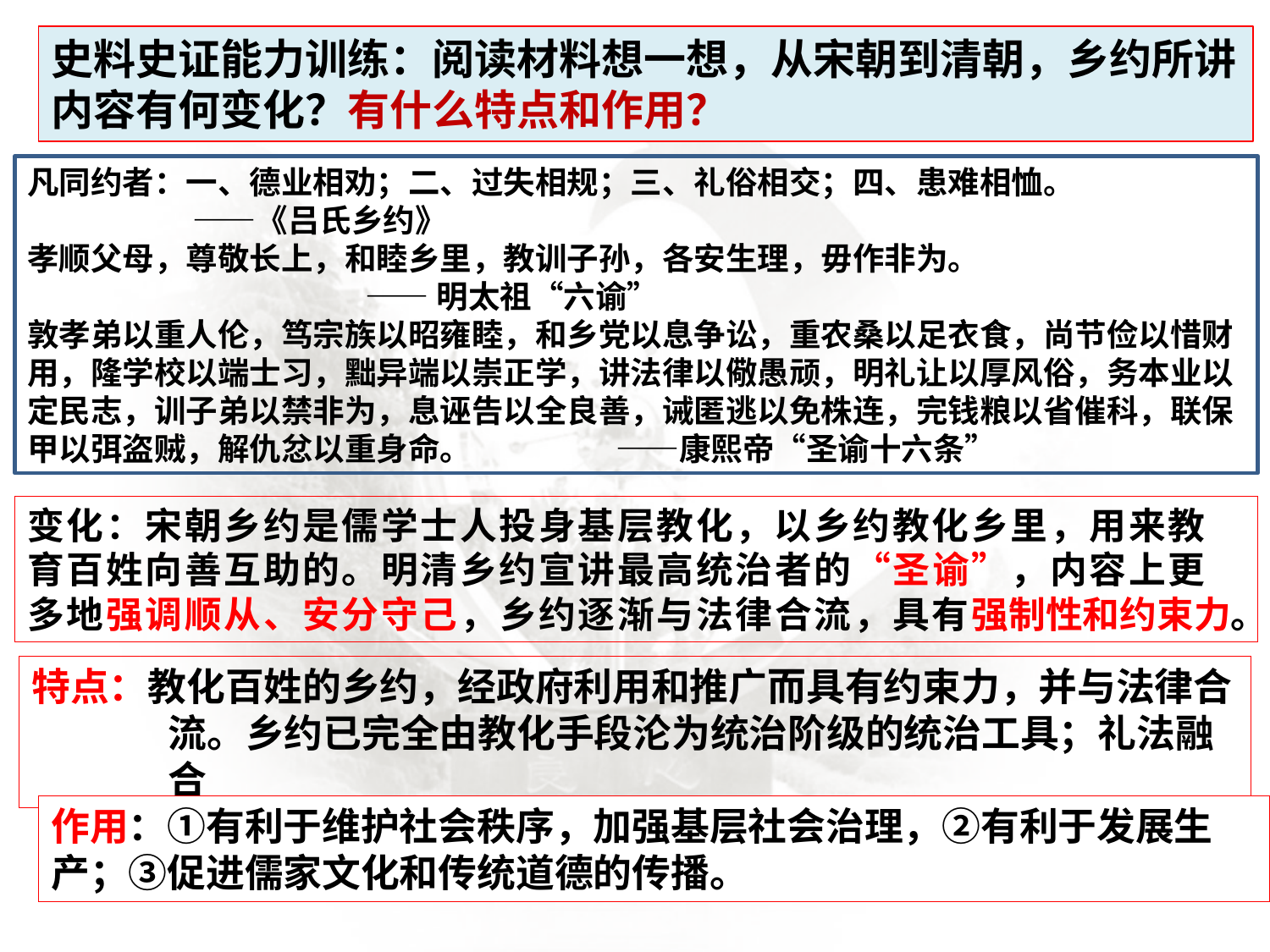

史料史证能力训练：阅读材料想一想，从宋朝到清朝，乡约所讲内容有何变化？有什么特点和作用？
凡同约者：一、德业相劝；二、过失相规；三、礼俗相交；四、患难相恤。                                               ——《吕氏乡约》
孝顺父母，尊敬长上，和睦乡里，教训子孙，各安生理，毋作非为。
                                               ——明太祖“六谕”
敦孝弟以重人伦，笃宗族以昭雍睦，和乡党以息争讼，重农桑以足衣食，尚节俭以惜财用，隆学校以端士习，黜异端以崇正学，讲法律以儆愚顽，明礼让以厚风俗，务本业以定民志，训子弟以禁非为，息诬告以全良善，诫匿逃以免株连，完钱粮以省催科，联保甲以弭盗贼，解仇忿以重身命。                    ——康熙帝“圣谕十六条”
变化：宋朝乡约是儒学士人投身基层教化，以乡约教化乡里，用来教育百姓向善互助的。明清乡约宣讲最高统治者的“圣谕”，内容上更多地强调顺从、安分守己，乡约逐渐与法律合流，具有强制性和约束力。
特点：教化百姓的乡约，经政府利用和推广而具有约束力，并与法律合流。乡约已完全由教化手段沦为统治阶级的统治工具；礼法融合
作用：①有利于维护社会秩序，加强基层社会治理，②有利于发展生产；③促进儒家文化和传统道德的传播。